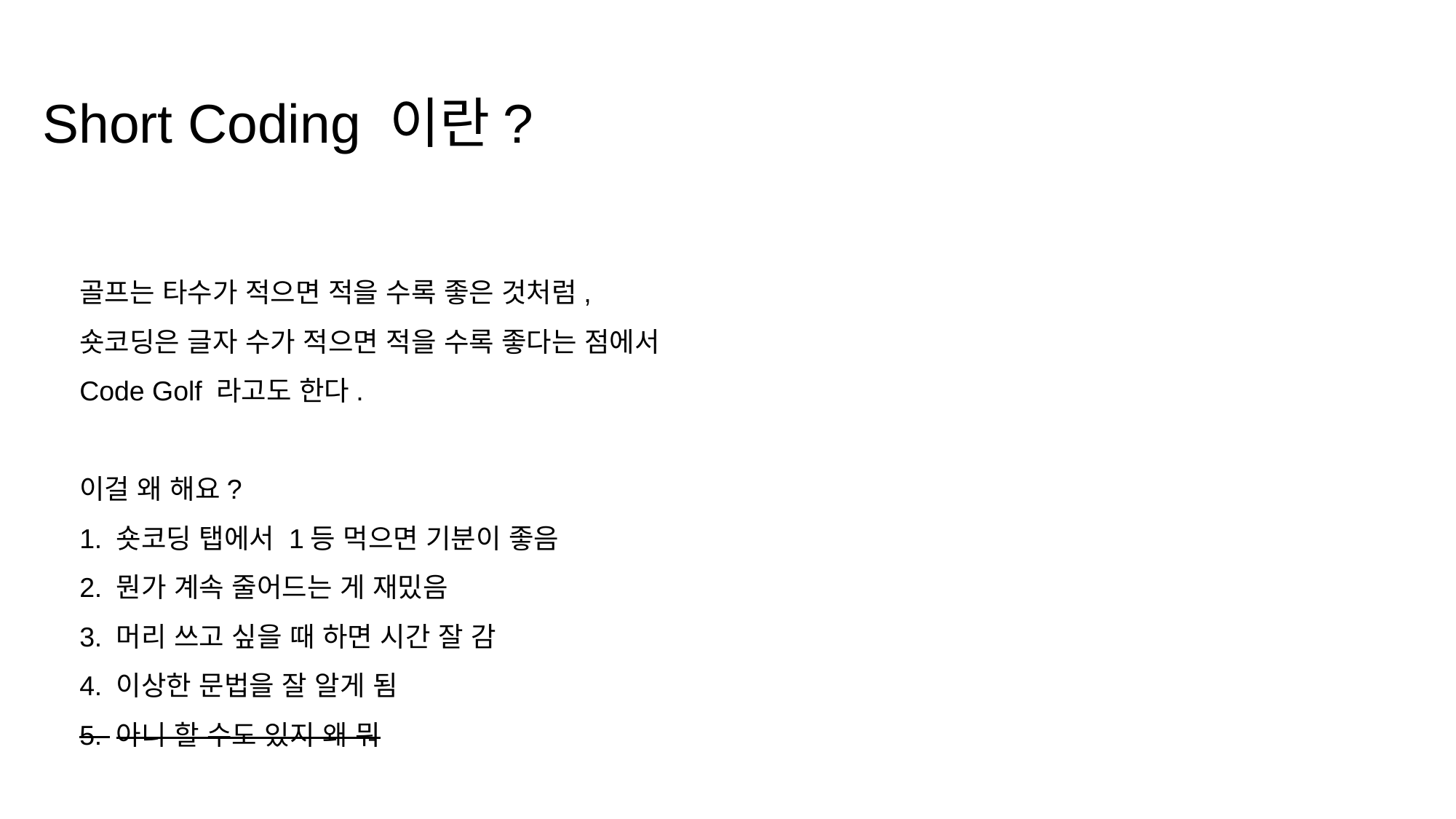

Short Coding 이란?
골프는 타수가 적으면 적을 수록 좋은 것처럼,
숏코딩은 글자 수가 적으면 적을 수록 좋다는 점에서
Code Golf 라고도 한다.

이걸 왜 해요?
1. 숏코딩 탭에서 1등 먹으면 기분이 좋음
2. 뭔가 계속 줄어드는 게 재밌음
3. 머리 쓰고 싶을 때 하면 시간 잘 감
4. 이상한 문법을 잘 알게 됨
5. 아니 할 수도 있지 왜 뭐